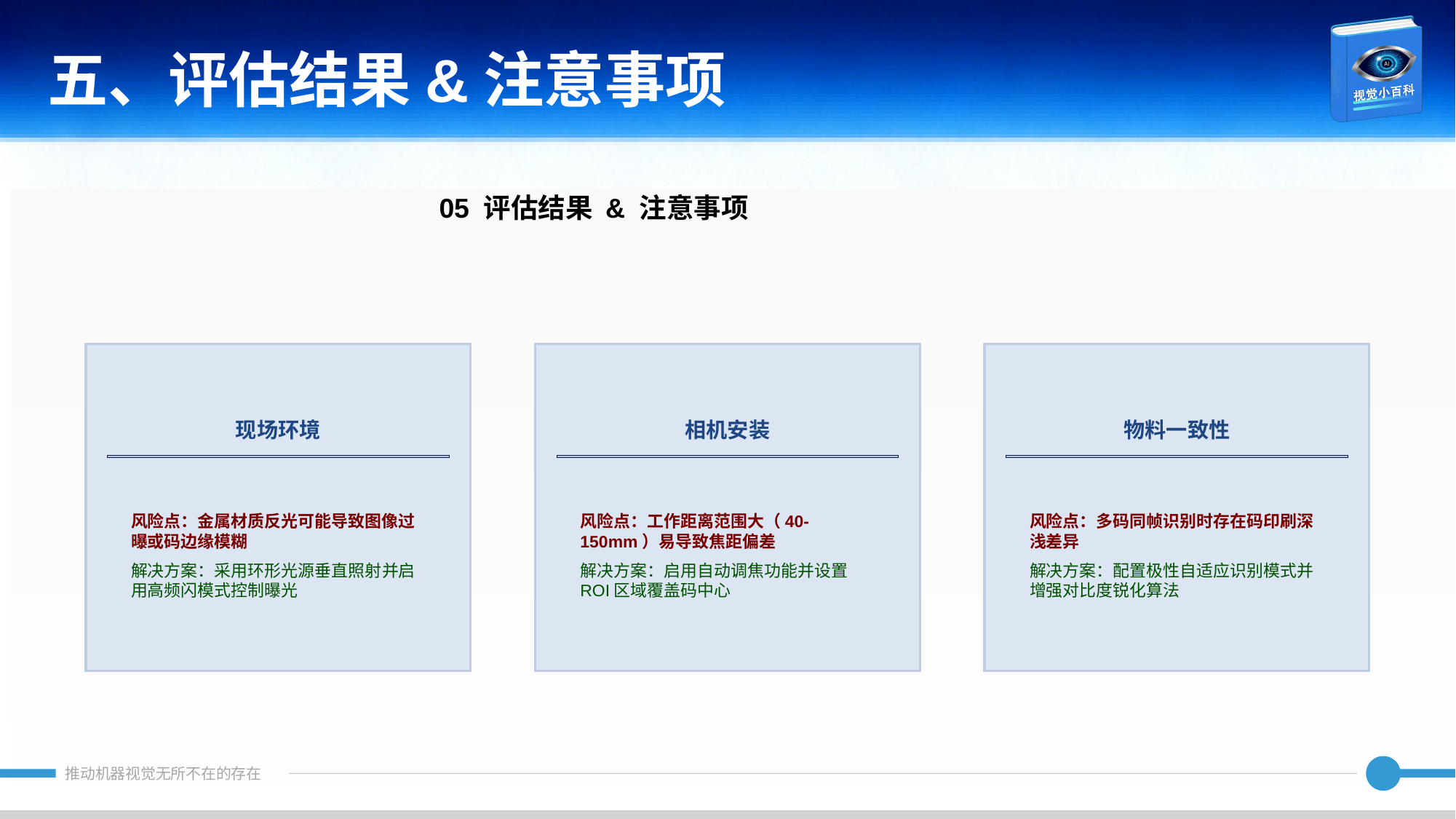

五、评估结果&注意事项

05 评估结果 & 注意事项

现场环境

相机安装

物料一致性

风险点：金属材质反光可能导致图像过曝或码边缘模糊
解决方案：采用环形光源垂直照射并启用高频闪模式控制曝光

风险点：工作距离范围大（40-150mm）易导致焦距偏差
解决方案：启用自动调焦功能并设置ROI区域覆盖码中心

风险点：多码同帧识别时存在码印刷深浅差异
解决方案：配置极性自适应识别模式并增强对比度锐化算法
10